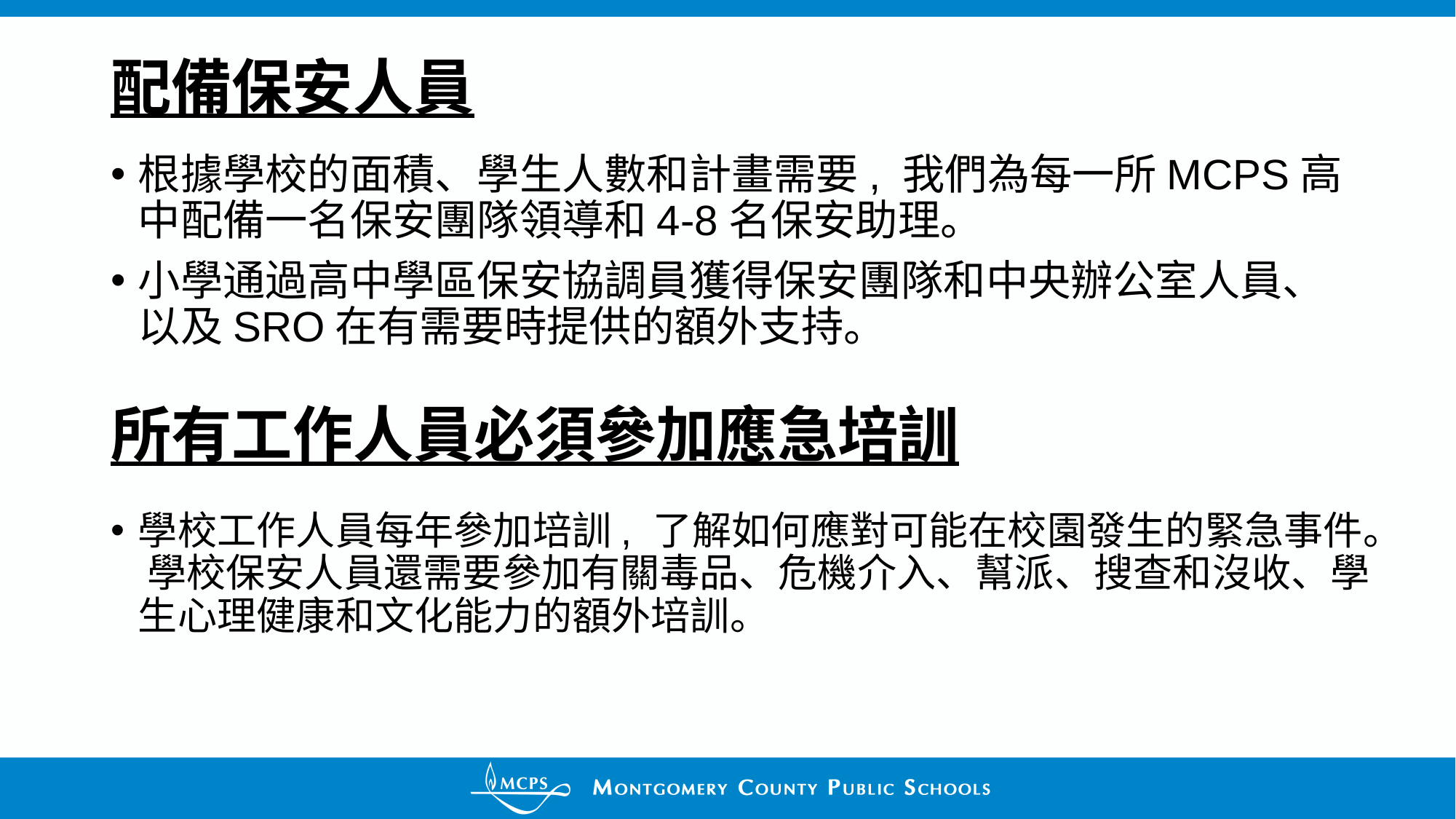

# 配備保安人員
根據學校的面積、學生人數和計畫需要, 我們為每一所MCPS高中配備一名保安團隊領導和4-8名保安助理。
小學通過高中學區保安協調員獲得保安團隊和中央辦公室人員、以及SRO在有需要時提供的額外支持。
所有工作人員必須參加應急培訓
學校工作人員每年參加培訓, 了解如何應對可能在校園發生的緊急事件。 學校保安人員還需要參加有關毒品、危機介入、幫派、搜查和沒收、學生心理健康和文化能力的額外培訓。